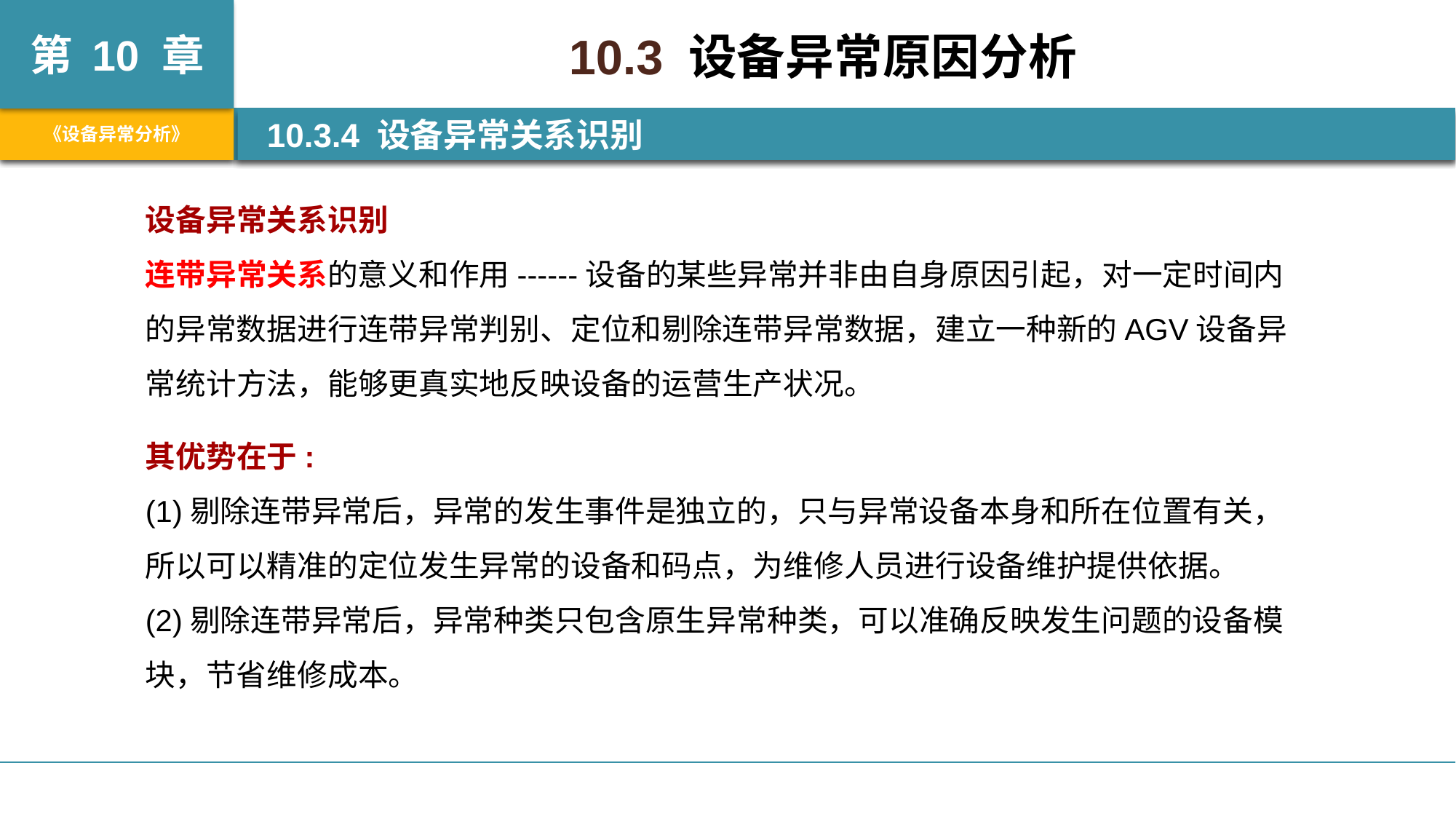

10.3 设备异常原因分析
  10.3.4 设备异常关系识别
设备异常关系识别
连带异常关系的意义和作用------设备的某些异常并非由自身原因引起，对一定时间内的异常数据进行连带异常判别、定位和剔除连带异常数据，建立一种新的AGV设备异常统计方法，能够更真实地反映设备的运营生产状况。
其优势在于:
(1)剔除连带异常后，异常的发生事件是独立的，只与异常设备本身和所在位置有关，所以可以精准的定位发生异常的设备和码点，为维修人员进行设备维护提供依据。
(2)剔除连带异常后，异常种类只包含原生异常种类，可以准确反映发生问题的设备模块，节省维修成本。